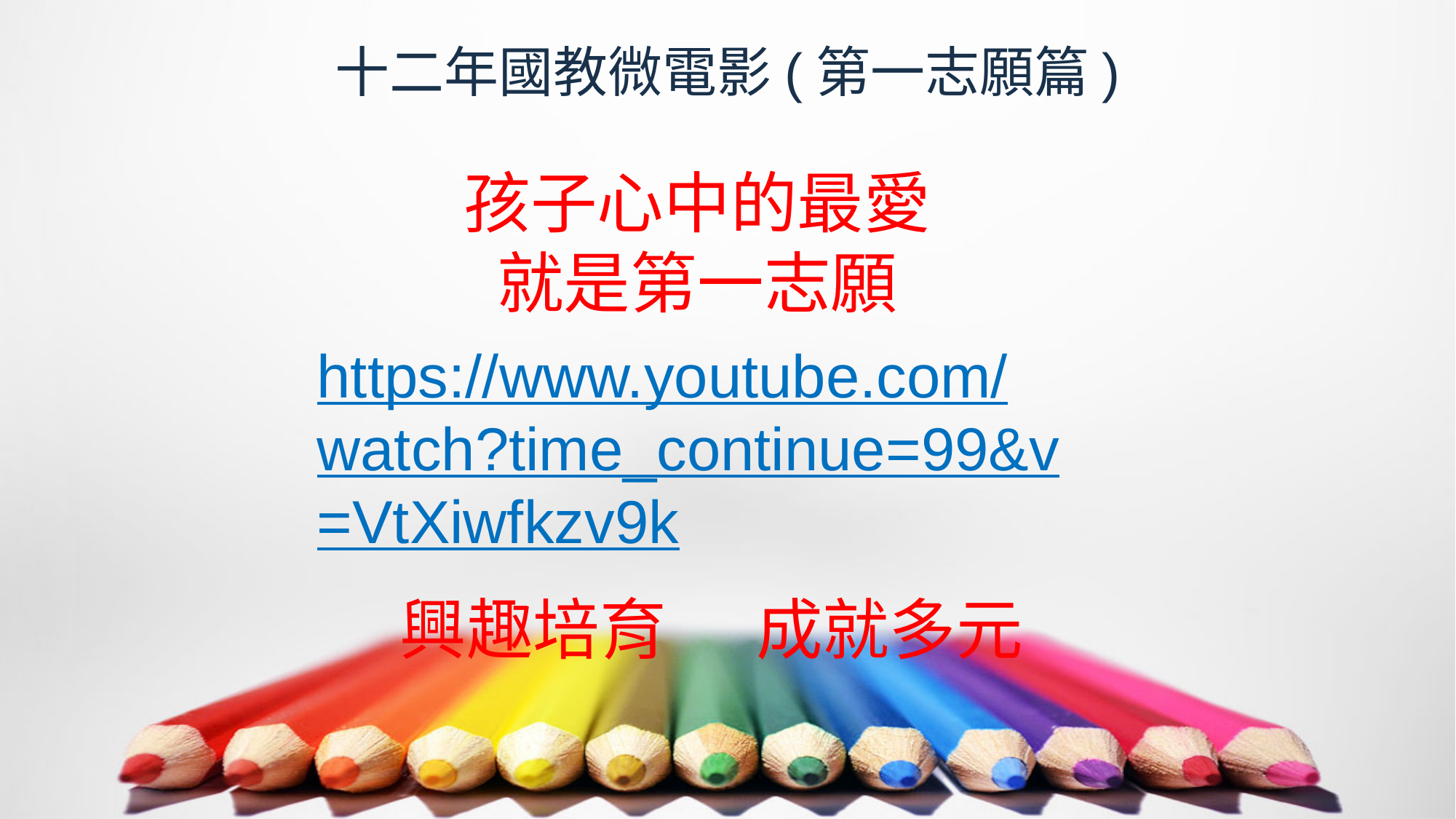

# 十二年國教微電影(第一志願篇)
孩子心中的最愛
就是第一志願
https://www.youtube.com/watch?time_continue=99&v=VtXiwfkzv9k
興趣培育      成就多元